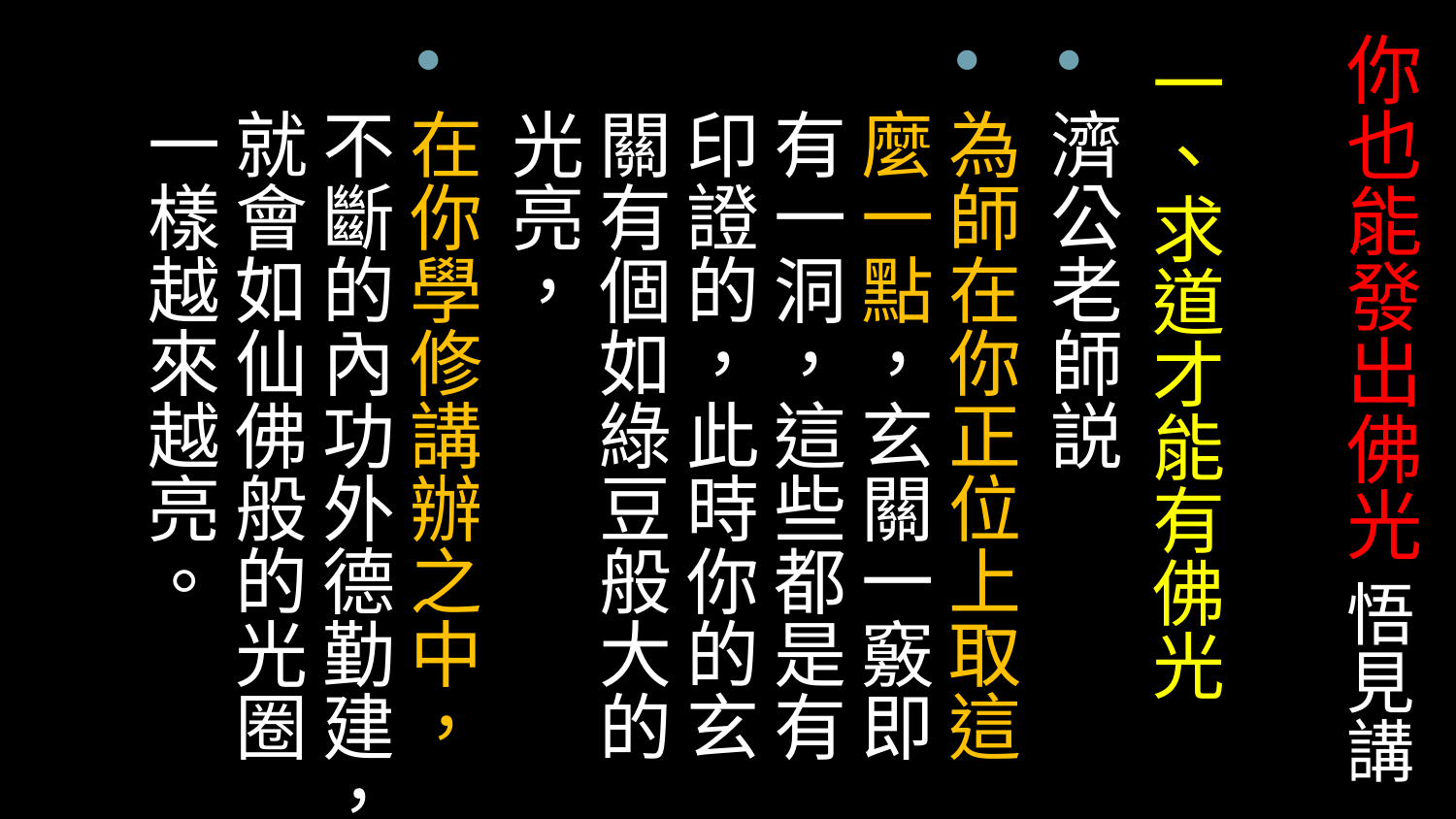

# 你也能發出佛光 悟見講
一、求道才能有佛光
濟公老師説
為師在你正位上取這麼一點，玄關一竅即有一洞，這些都是有印證的，此時你的玄關有個如綠豆般大的光亮，
在你學修講辦之中，不斷的內功外德勤建，就會如仙佛般的光圈一樣越來越亮。